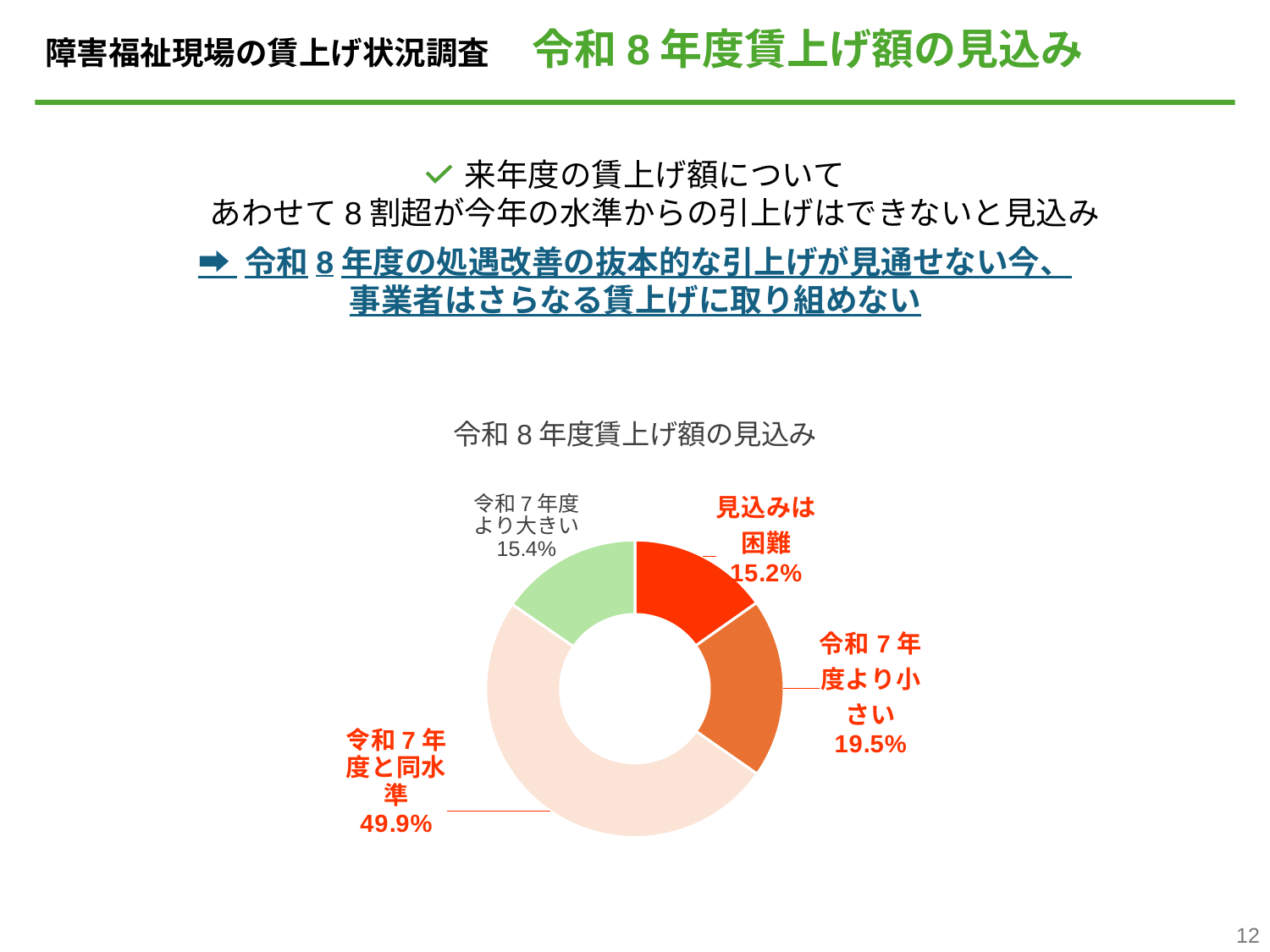

# 障害福祉現場の賃上げ状況調査　令和8年度賃上げ額の見込み
来年度の賃上げ額について
あわせて8割超が今年の水準からの引上げはできないと見込み
➡ 令和8年度の処遇改善の抜本的な引上げが見通せない今、
事業者はさらなる賃上げに取り組めない

### Chart: 令和8年度賃上げ額の見込み

| Category | 令和8年度賃上げ額の見込み |
|---|---|
| 見込みは困難 | 235.0 |
| 令和7年度より小さい | 302.0 |
| 令和7年度と同水準 | 772.0 |
| 令和7年度より大きい | 238.0 |
12